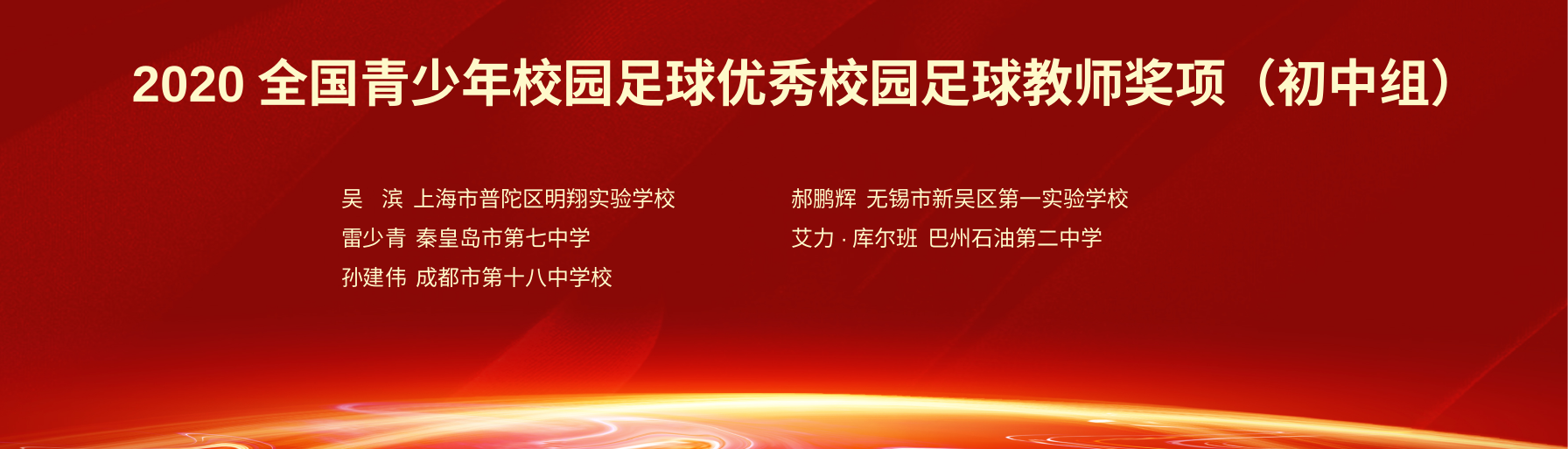

2020全国青少年校园足球优秀校园足球教师奖项（初中组）
吴    滨  上海市普陀区明翔实验学校
雷少青  秦皇岛市第七中学
孙建伟  成都市第十八中学校
郝鹏辉  无锡市新吴区第一实验学校
艾力·库尔班  巴州石油第二中学